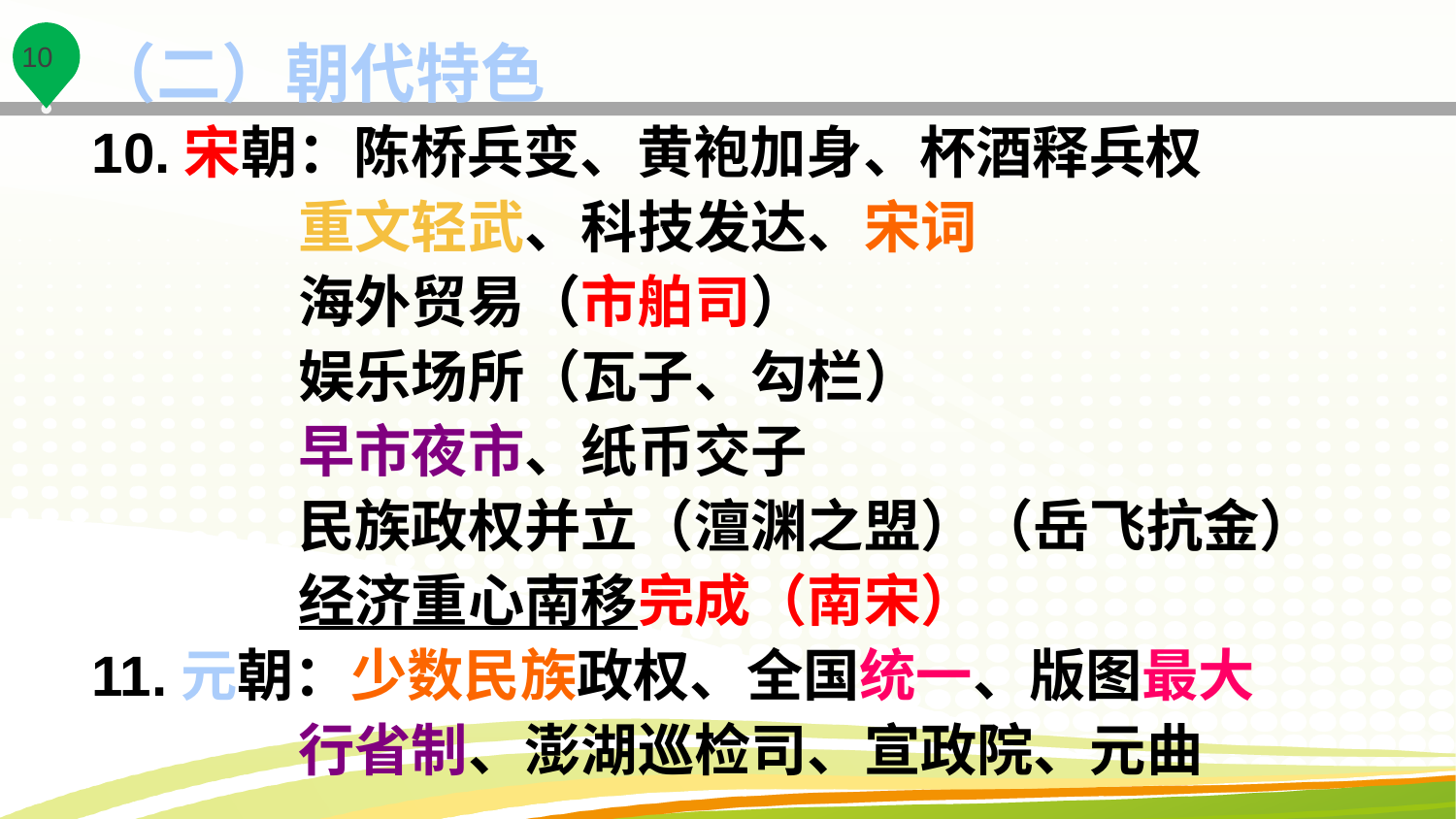

（二）朝代特色
10.宋朝：陈桥兵变、黄袍加身、杯酒释兵权
               重文轻武、科技发达、宋词
               海外贸易（市舶司）
               娱乐场所（瓦子、勾栏）
               早市夜市、纸币交子
               民族政权并立（澶渊之盟）（岳飞抗金）
               经济重心南移完成（南宋）
11.元朝：少数民族政权、全国统一、版图最大
               行省制、澎湖巡检司、宣政院、元曲